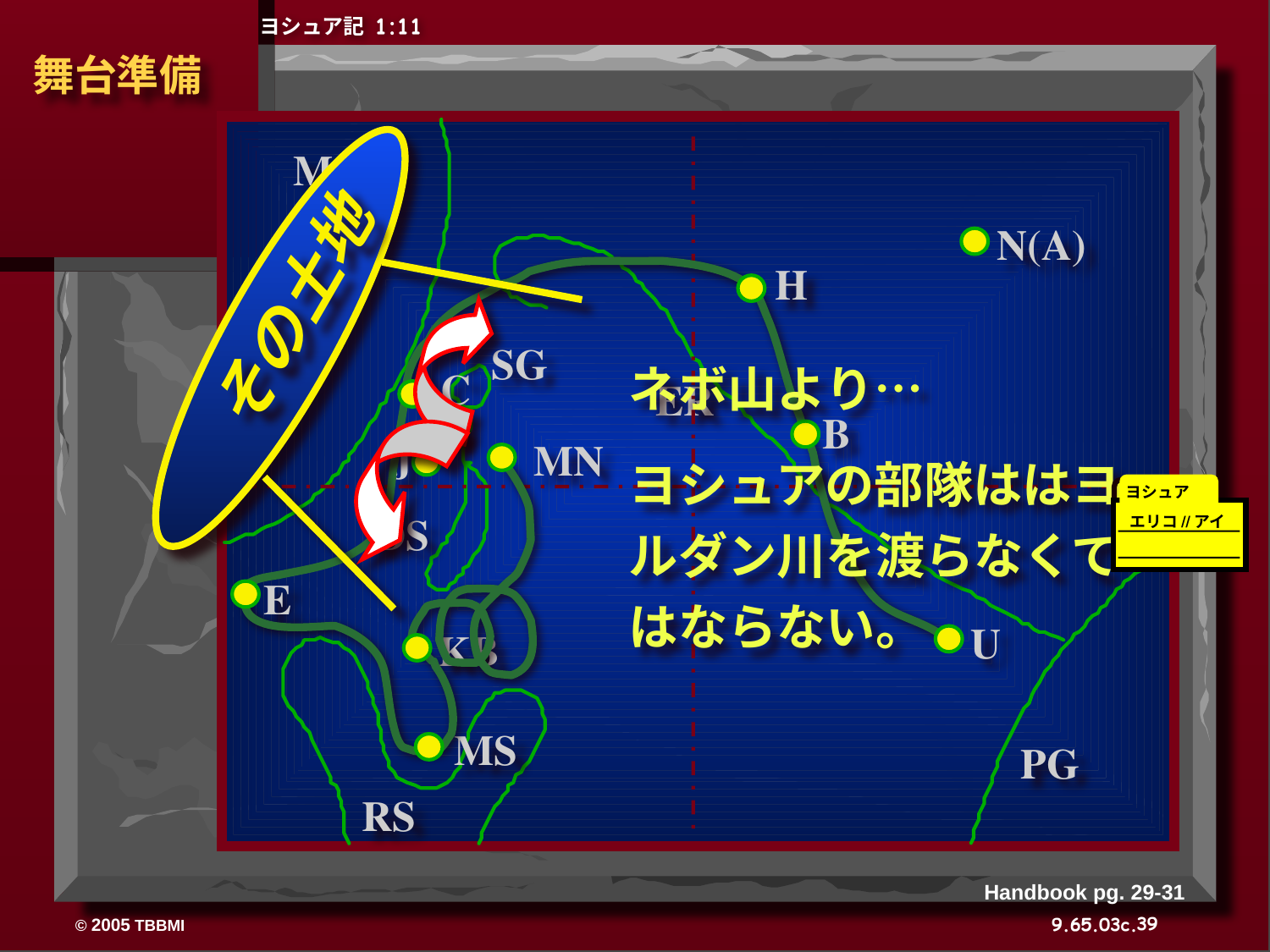

ヨシュア記 1:11

 舞台準備

その土地

MS

N(A)

H

SG

ネボ山より…
ヨシュアの部隊ははヨルダン川を渡らなくてはならない。
C

ER

B

J
MN

ヨシュア

DS
エリコ//アイ

E

U
KB

MS
PG

RS
Handbook pg. 29-31

39